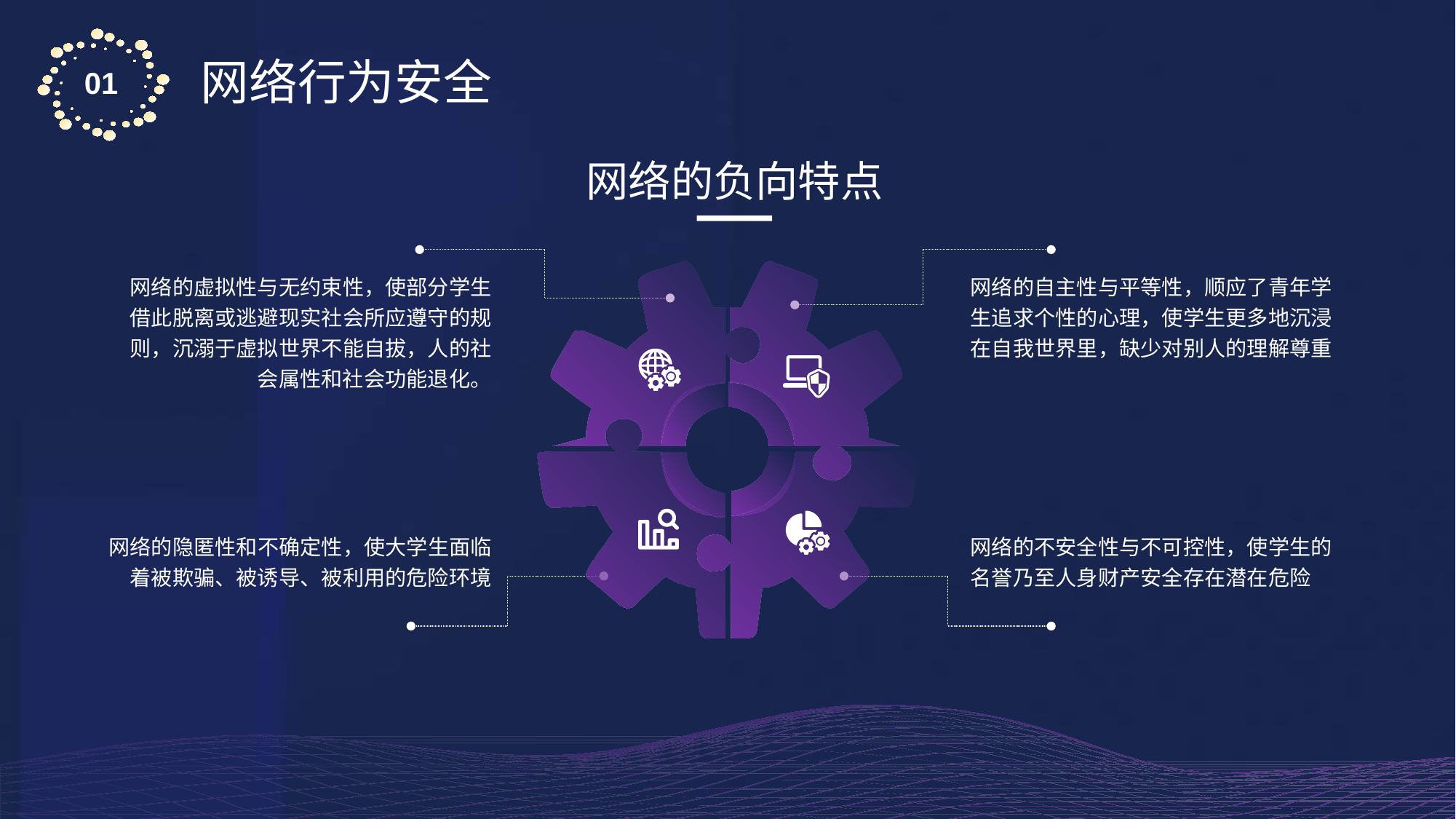

网络的负向特点

网络的虚拟性与无约束性，使部分学生借此脱离或逃避现实社会所应遵守的规则，沉溺于虚拟世界不能自拔，人的社会属性和社会功能退化。
网络的自主性与平等性，顺应了青年学生追求个性的心理，使学生更多地沉浸在自我世界里，缺少对别人的理解尊重
网络的隐匿性和不确定性，使大学生面临着被欺骗、被诱导、被利用的危险环境
网络的不安全性与不可控性，使学生的名誉乃至人身财产安全存在潜在危险